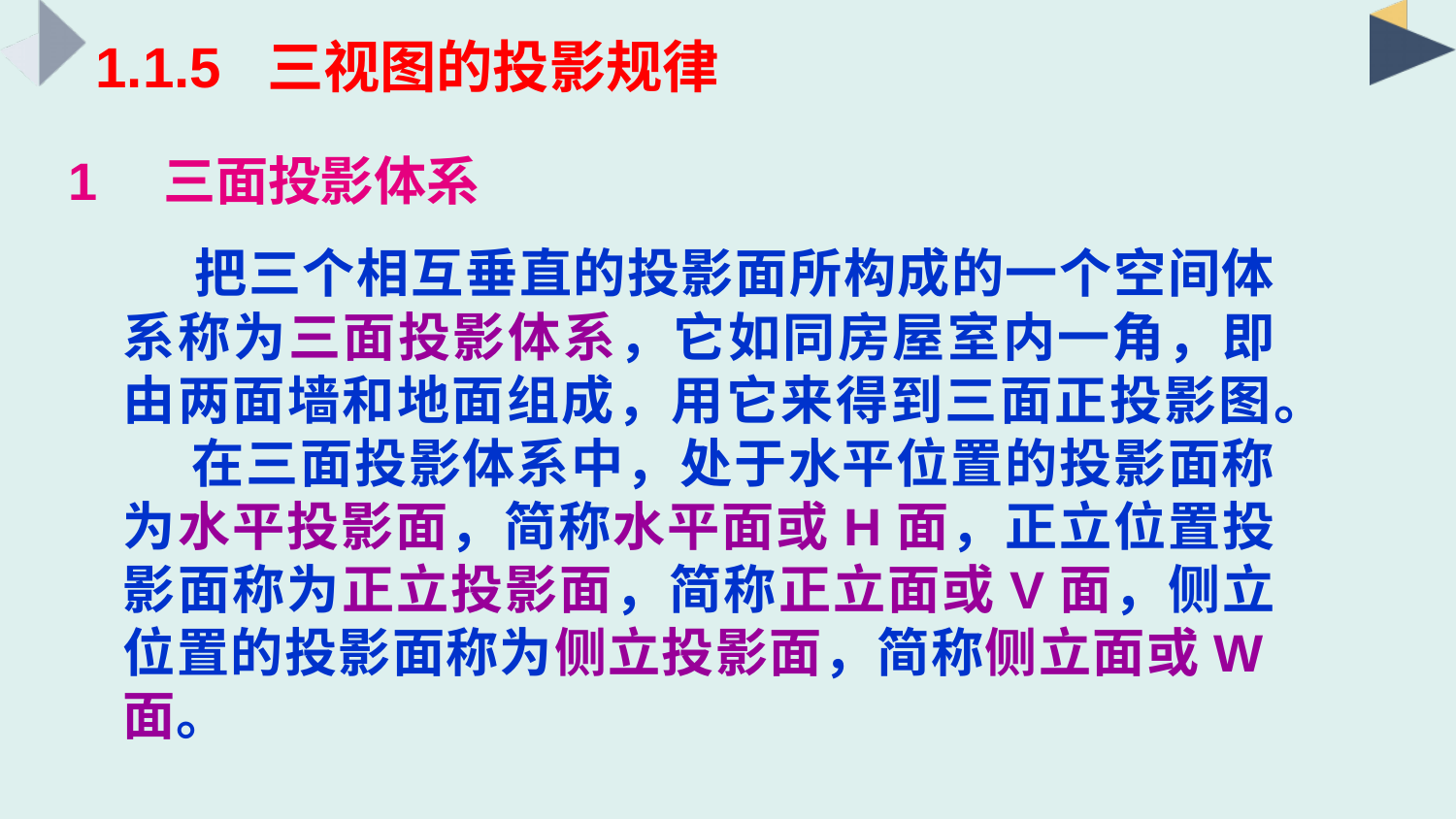

1.1.5  三视图的投影规律
1　三面投影体系
    把三个相互垂直的投影面所构成的一个空间体系称为三面投影体系，它如同房屋室内一角，即由两面墙和地面组成，用它来得到三面正投影图。
    在三面投影体系中，处于水平位置的投影面称为水平投影面，简称水平面或H面，正立位置投影面称为正立投影面，简称正立面或V面，侧立位置的投影面称为侧立投影面，简称侧立面或W面。